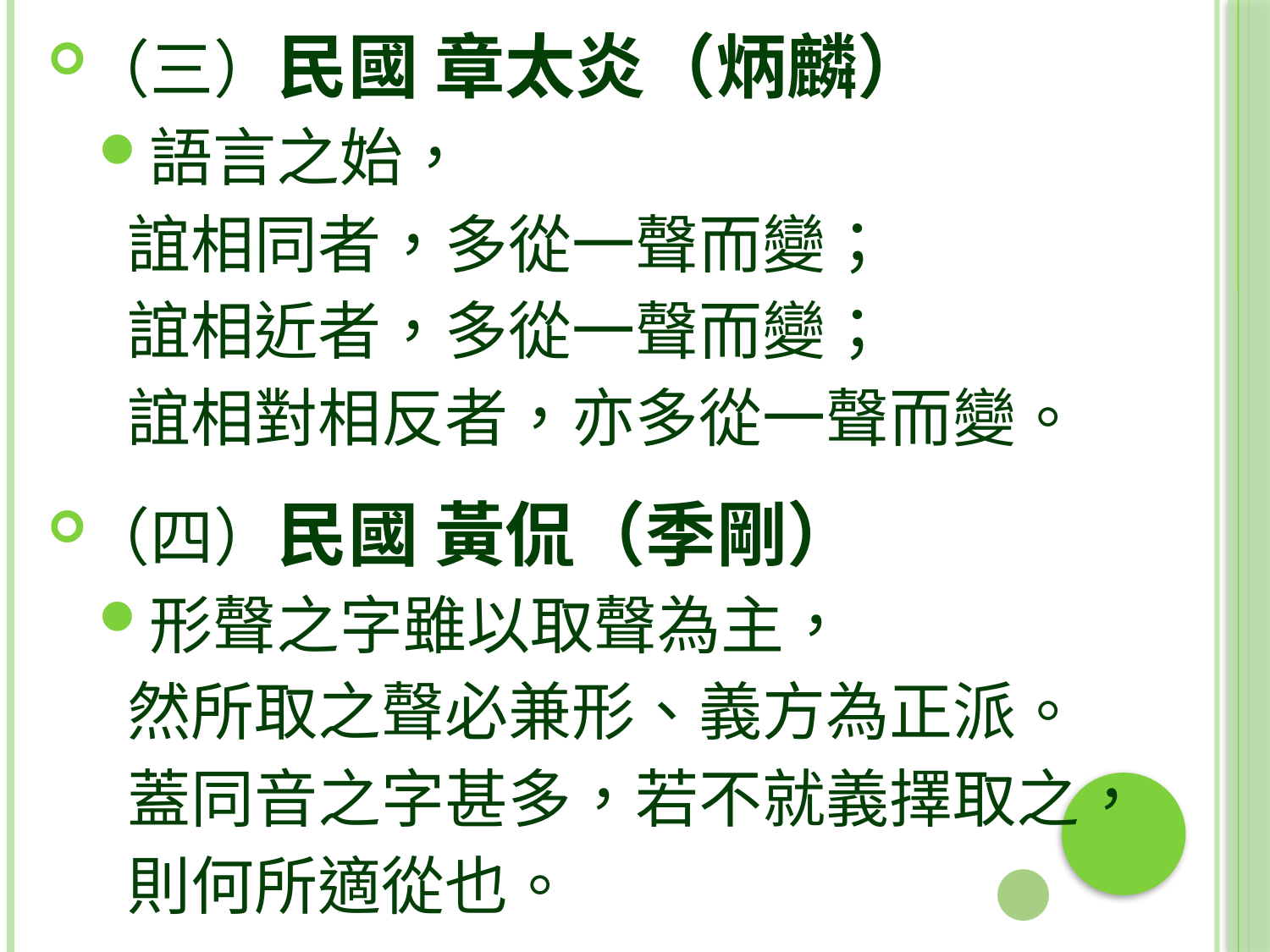

（三）民國 章太炎（炳麟）
語言之始，
 誼相同者，多從一聲而變；
 誼相近者，多從一聲而變；
 誼相對相反者，亦多從一聲而變。

（四）民國 黃侃（季剛）
形聲之字雖以取聲為主，
 然所取之聲必兼形、義方為正派。
 蓋同音之字甚多，若不就義擇取之，
 則何所適從也。